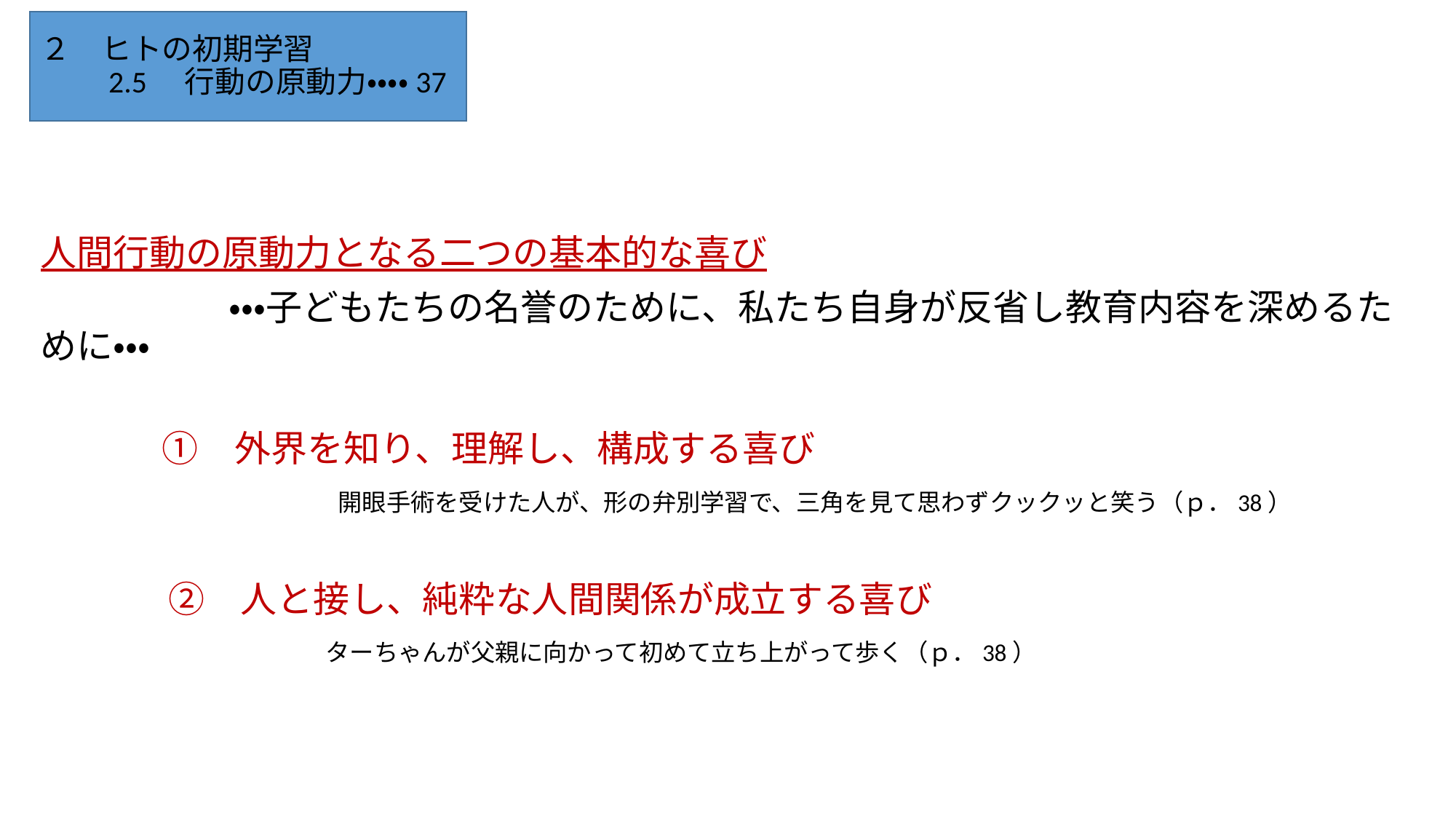

# ２　ヒトの初期学習
　　2.5　行動の原動力・・・・37

人間行動の原動力となる二つの基本的な喜び
　　　　　　・・・子どもたちの名誉のために、私たち自身が反省し教育内容を深めるために・・・

　　　　①　外界を知り、理解し、構成する喜び
　　　　　　　　　　開眼手術を受けた人が、形の弁別学習で、三角を見て思わずクックッと笑う（ｐ．38）

　　　　②　人と接し、純粋な人間関係が成立する喜び
　　　　　　　　　　ターちゃんが父親に向かって初めて立ち上がって歩く（ｐ．38）